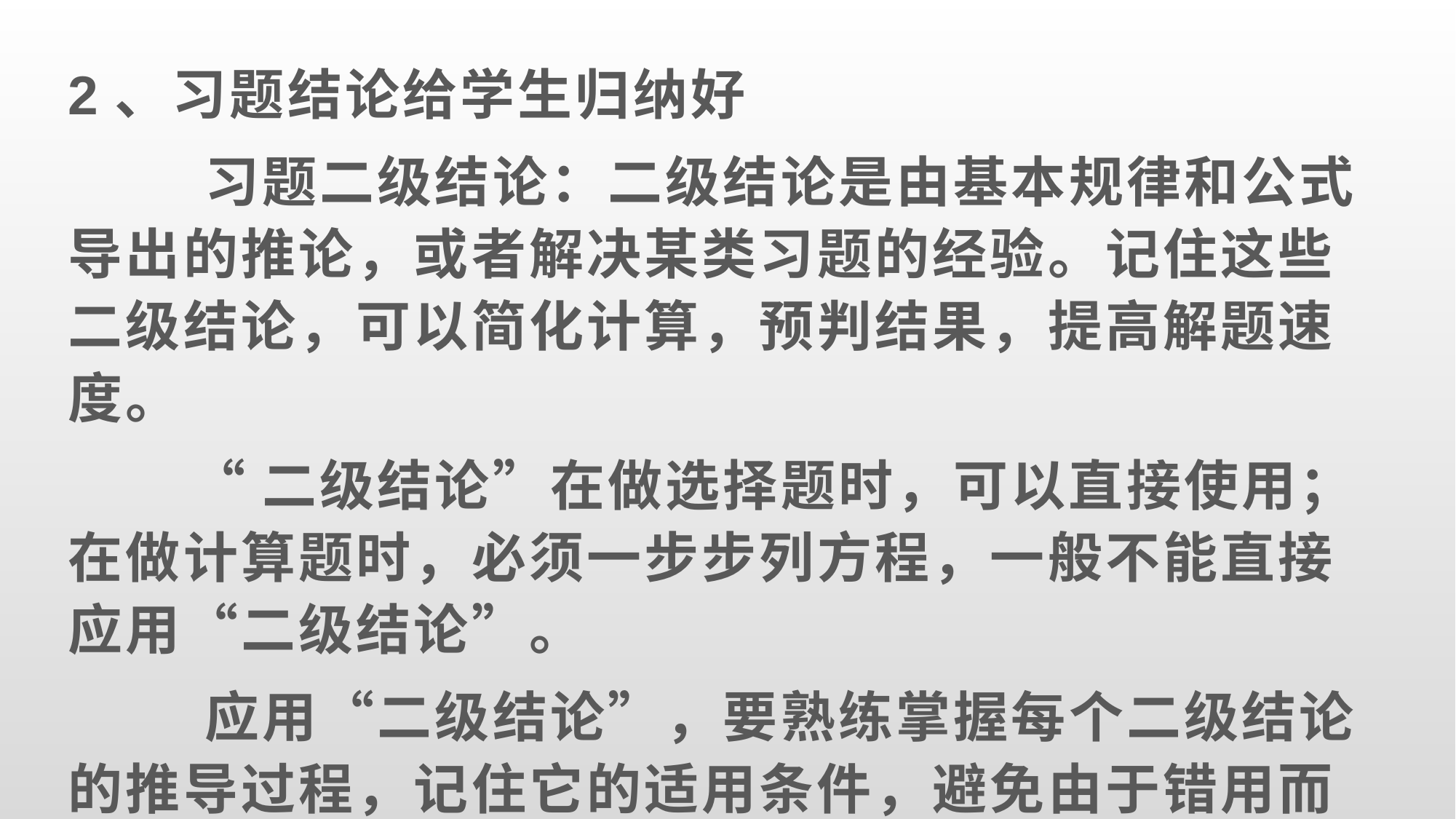

2、习题结论给学生归纳好
        习题二级结论：二级结论是由基本规律和公式导出的推论，或者解决某类习题的经验。记住这些二级结论，可以简化计算，预判结果，提高解题速度。
        “二级结论”在做选择题时，可以直接使用；在做计算题时，必须一步步列方程，一般不能直接应用“二级结论”。
        应用“二级结论”，要熟练掌握每个二级结论的推导过程，记住它的适用条件，避免由于错用而造成不应有的损失。